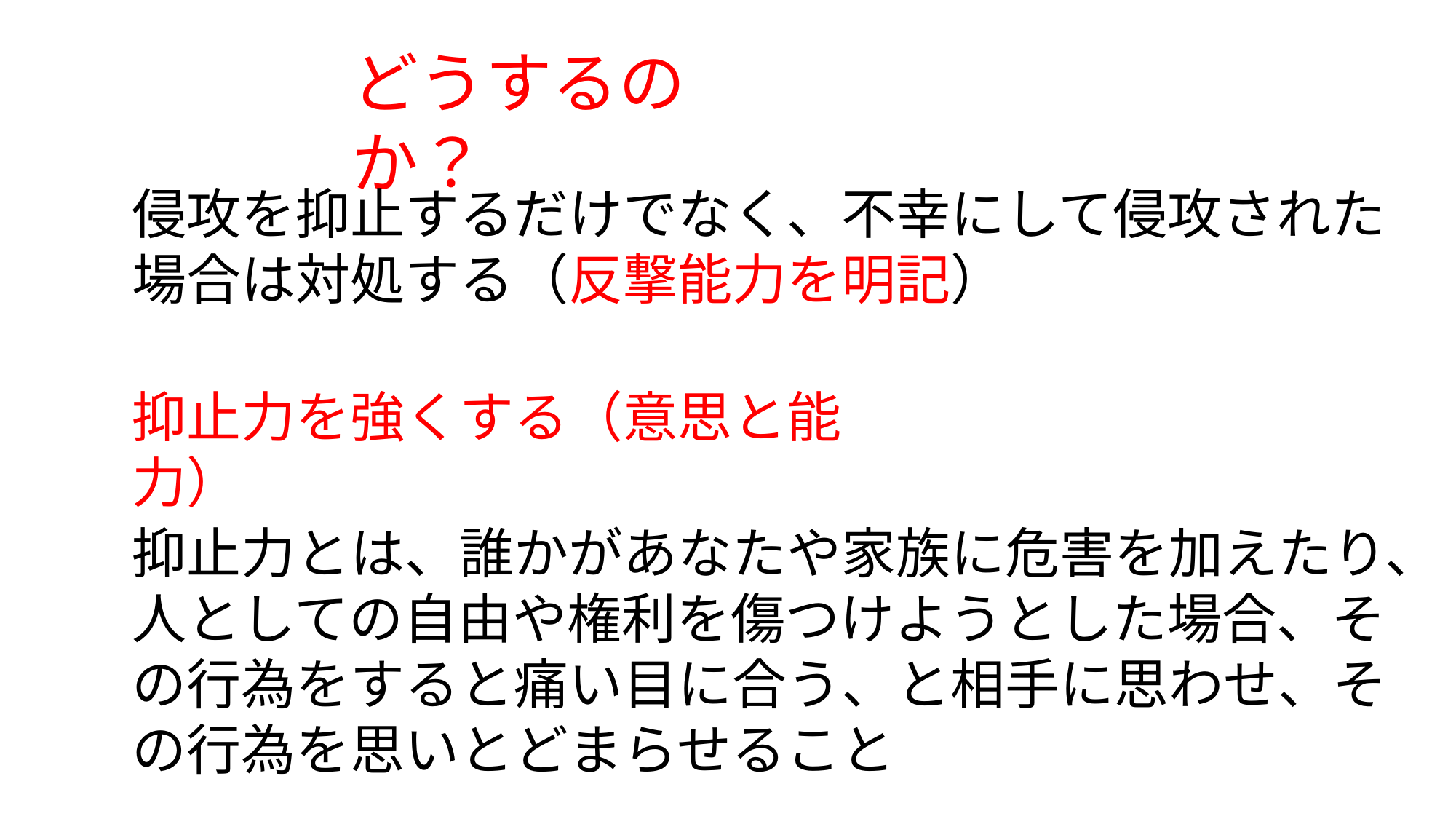

どうするのか？
侵攻を抑止するだけでなく、不幸にして侵攻された場合は対処する（反撃能力を明記）
抑止力を強くする（意思と能力）
抑止力とは、誰かがあなたや家族に危害を加えたり、人としての自由や権利を傷つけようとした場合、その行為をすると痛い目に合う、と相手に思わせ、その行為を思いとどまらせること